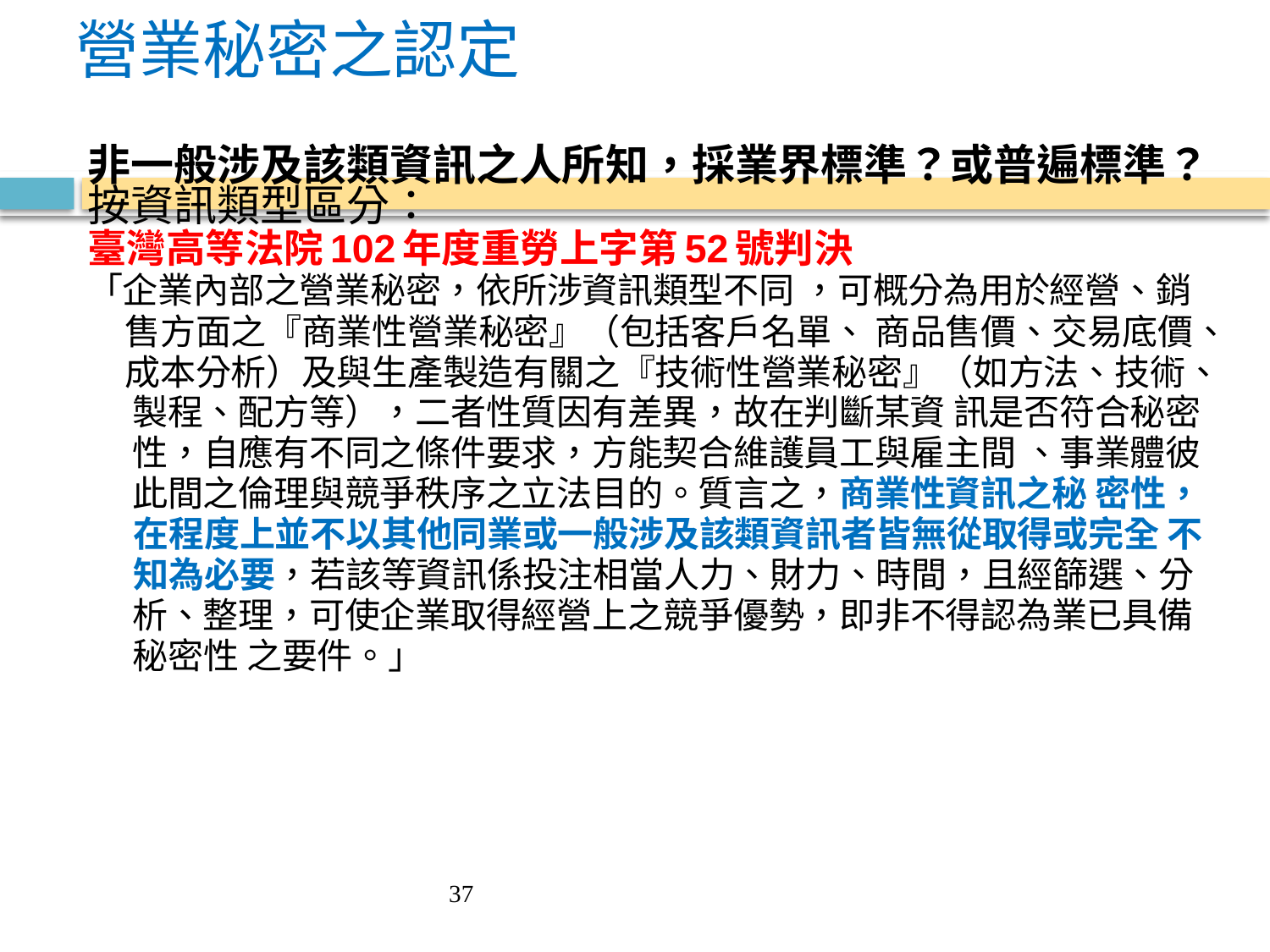

# 營業秘密之認定
非一般涉及該類資訊之人所知，採業界標準？或普遍標準？
按資訊類型區分：
臺灣高等法院102年度重勞上字第52號判決
「企業內部之營業秘密，依所涉資訊類型不同 ，可概分為用於經營、銷
    售方面之『商業性營業秘密』（包括客戶名單、 商品售價、交易底價、
    成本分析）及與生產製造有關之『技術性營業秘密』（如方法、技術、
     製程、配方等），二者性質因有差異，故在判斷某資 訊是否符合秘密
     性，自應有不同之條件要求，方能契合維護員工與雇主間 、事業體彼
     此間之倫理與競爭秩序之立法目的。質言之，商業性資訊之秘 密性，
     在程度上並不以其他同業或一般涉及該類資訊者皆無從取得或完全 不
     知為必要，若該等資訊係投注相當人力、財力、時間，且經篩選、分
     析、整理，可使企業取得經營上之競爭優勢，即非不得認為業已具備
     秘密性 之要件。」

37